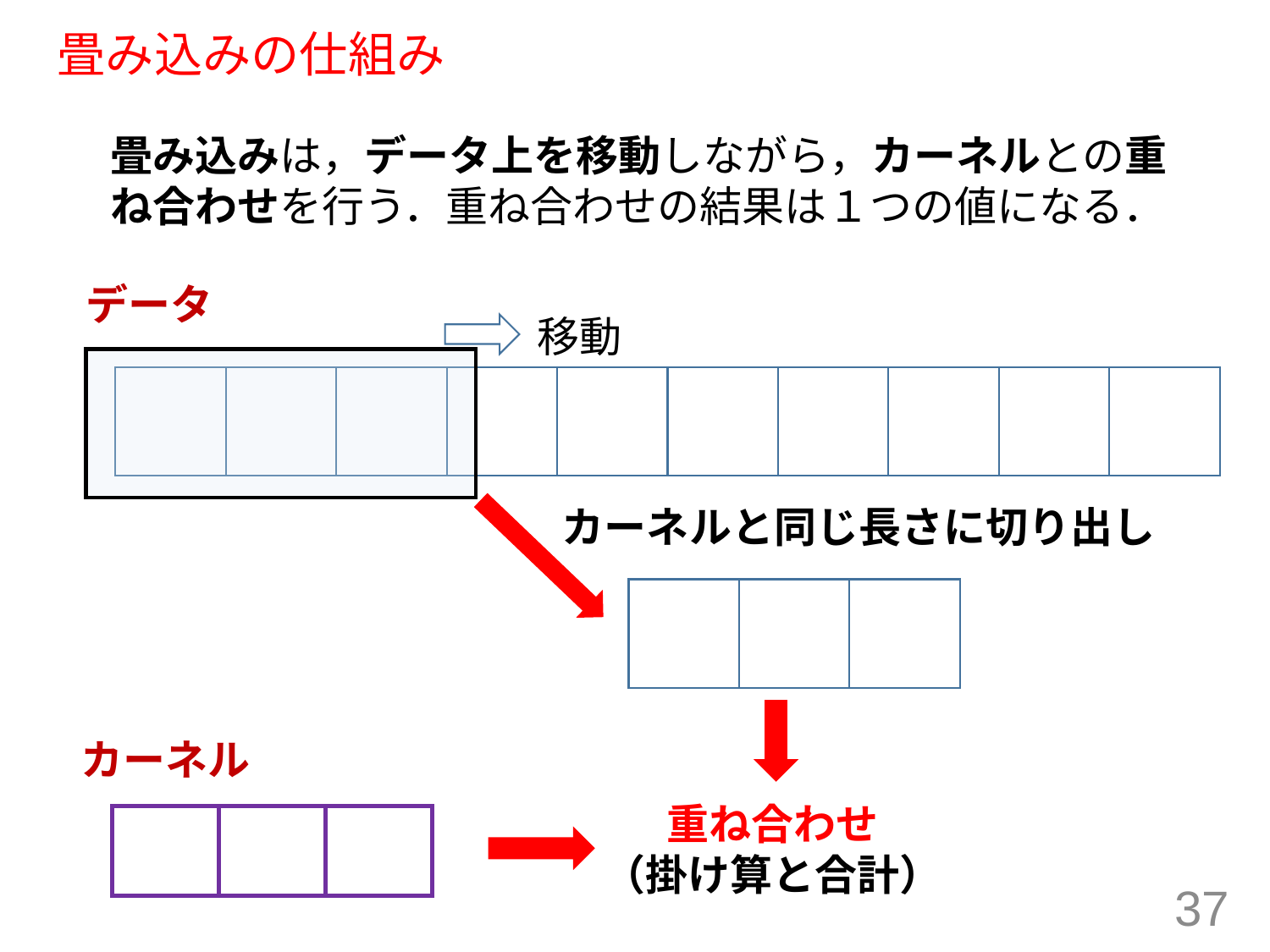

# 畳み込みの仕組み
畳み込みは，データ上を移動しながら，カーネルとの重ね合わせを行う．重ね合わせの結果は１つの値になる．
データ
移動

カーネルと同じ長さに切り出し

カーネル
重ね合わせ
（掛け算と合計）

37